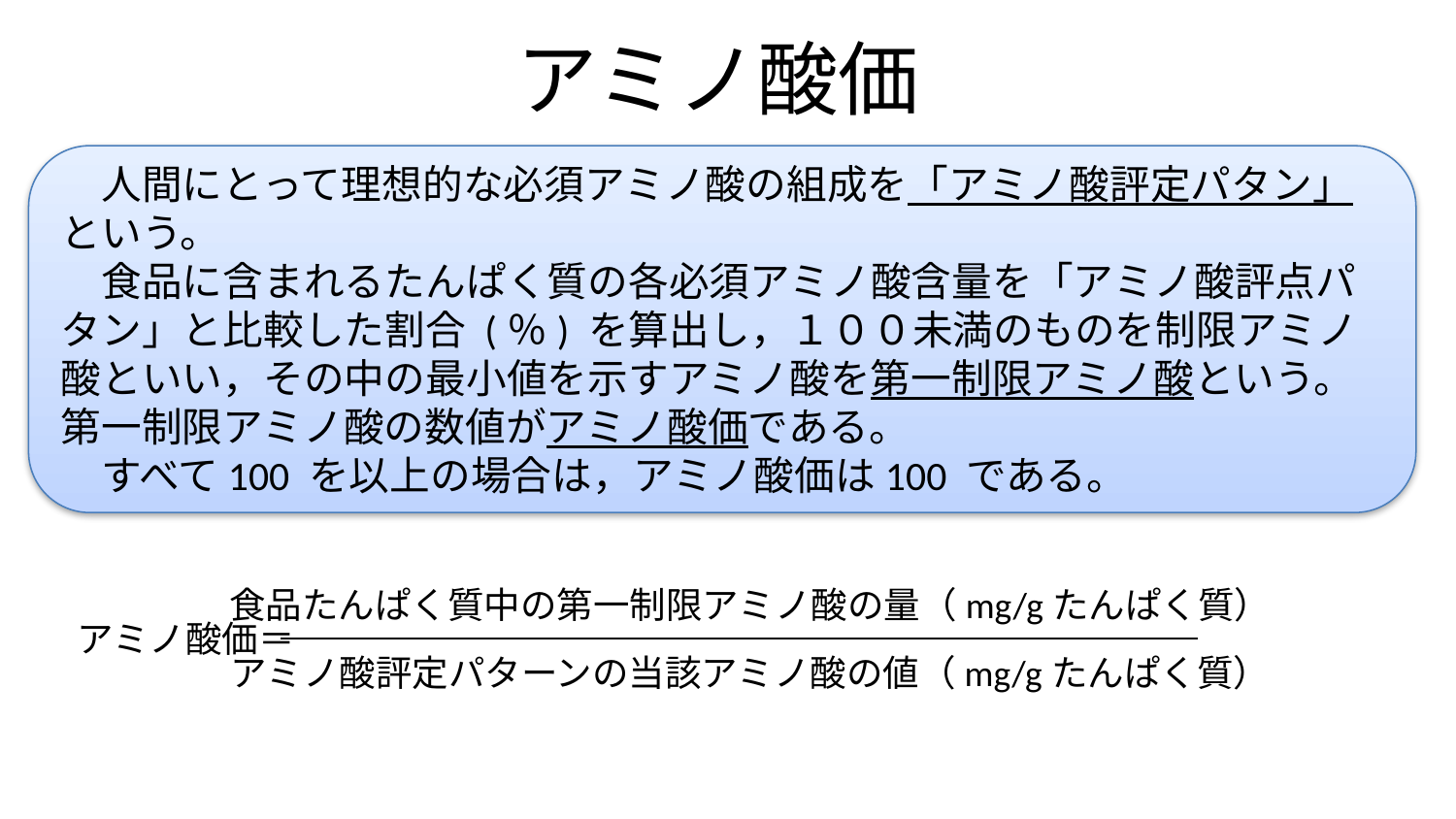

# アミノ酸価
　人間にとって理想的な必須アミノ酸の組成を「アミノ酸評定パタン」という。
　食品に含まれるたんぱく質の各必須アミノ酸含量を「アミノ酸評点パタン」と比較した割合 (％) を算出し，１００未満のものを制限アミノ酸といい，その中の最小値を示すアミノ酸を第一制限アミノ酸という。第一制限アミノ酸の数値がアミノ酸価である。
　すべて100 を以上の場合は，アミノ酸価は100 である。
食品たんぱく質中の第一制限アミノ酸の量（mg/gたんぱく質）
アミノ酸価＝
アミノ酸評定パターンの当該アミノ酸の値（mg/gたんぱく質）